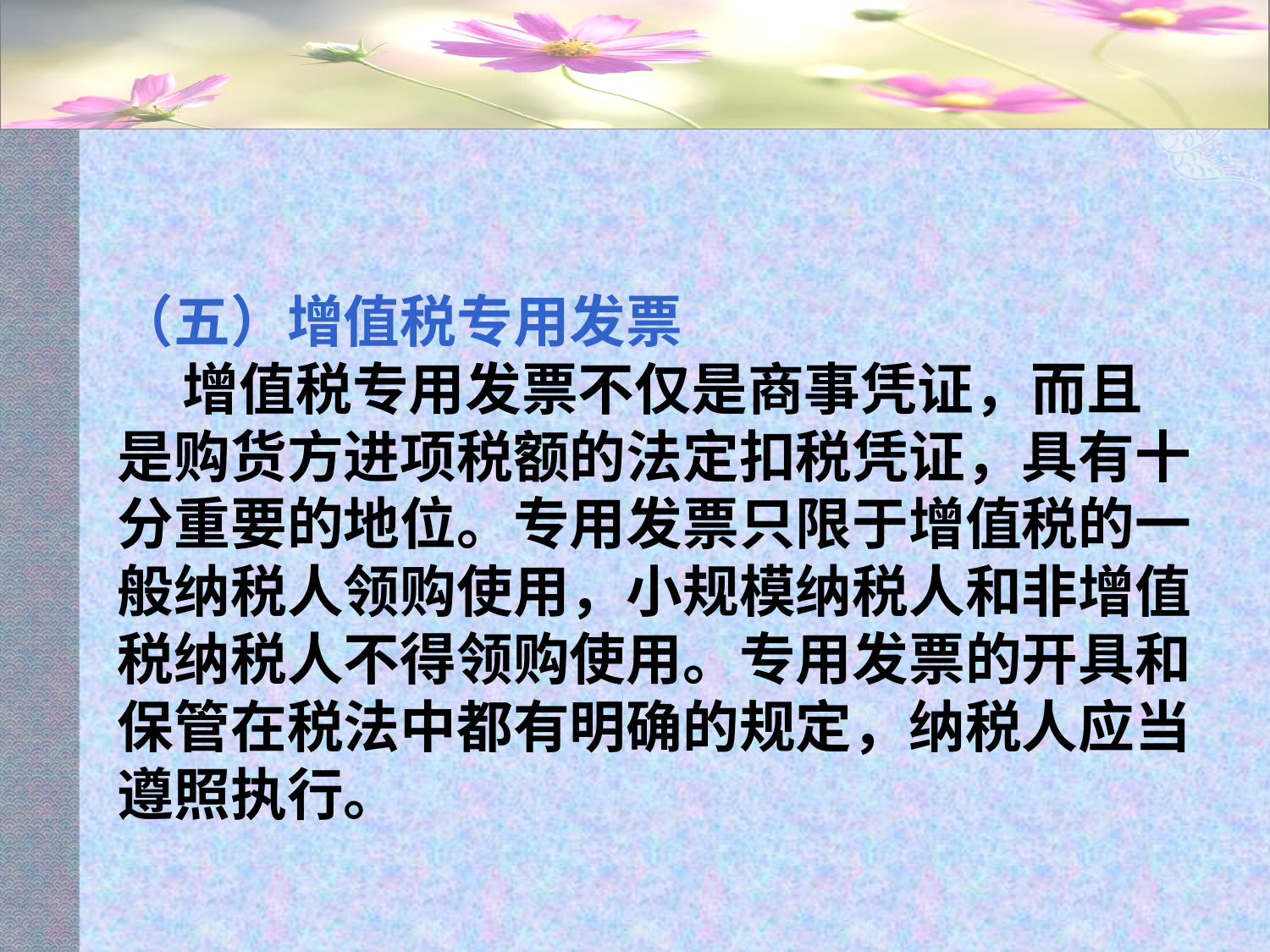

#
（五）增值税专用发票
    增值税专用发票不仅是商事凭证，而且是购货方进项税额的法定扣税凭证，具有十分重要的地位。专用发票只限于增值税的一般纳税人领购使用，小规模纳税人和非增值税纳税人不得领购使用。专用发票的开具和保管在税法中都有明确的规定，纳税人应当遵照执行。